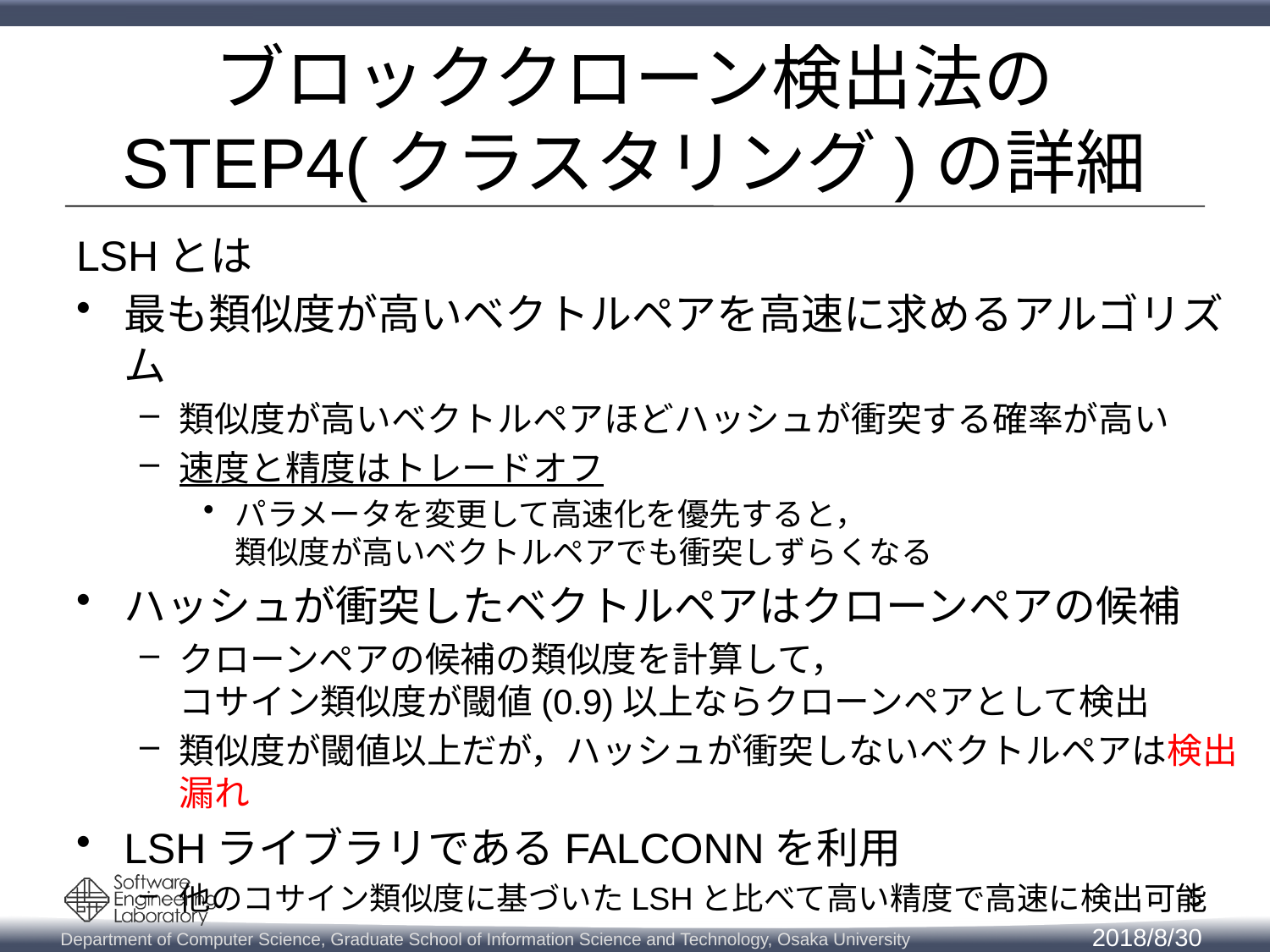

# ブロッククローン検出法の STEP4(クラスタリング)の詳細
LSHとは
最も類似度が高いベクトルペアを高速に求めるアルゴリズム
類似度が高いベクトルペアほどハッシュが衝突する確率が高い
速度と精度はトレードオフ
パラメータを変更して高速化を優先すると，
類似度が高いベクトルペアでも衝突しずらくなる
ハッシュが衝突したベクトルペアはクローンペアの候補
クローンペアの候補の類似度を計算して，
コサイン類似度が閾値(0.9)以上ならクローンペアとして検出
類似度が閾値以上だが，ハッシュが衝突しないベクトルペアは検出漏れ
LSHライブラリであるFALCONNを利用
他のコサイン類似度に基づいたLSHと比べて高い精度で高速に検出可能
5
2018/8/30